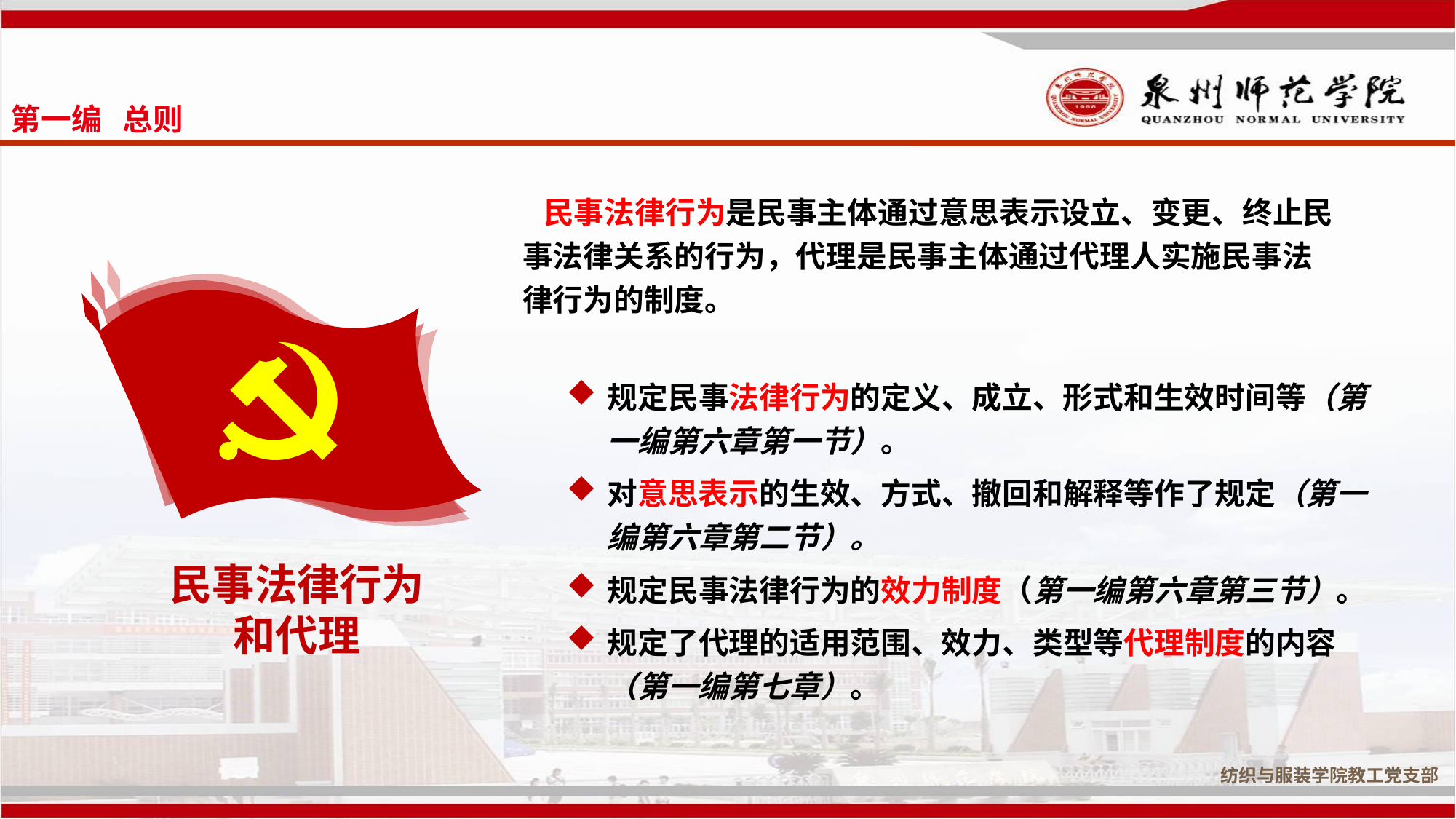

第一编   总则
  民事法律行为是民事主体通过意思表示设立、变更、终止民事法律关系的行为，代理是民事主体通过代理人实施民事法律行为的制度。

民事法律行为和代理
规定民事法律行为的定义、成立、形式和生效时间等（第一编第六章第一节）。
对意思表示的生效、方式、撤回和解释等作了规定（第一编第六章第二节）。
规定民事法律行为的效力制度（第一编第六章第三节）。
规定了代理的适用范围、效力、类型等代理制度的内容（第一编第七章）。
纺织与服装学院教工党支部